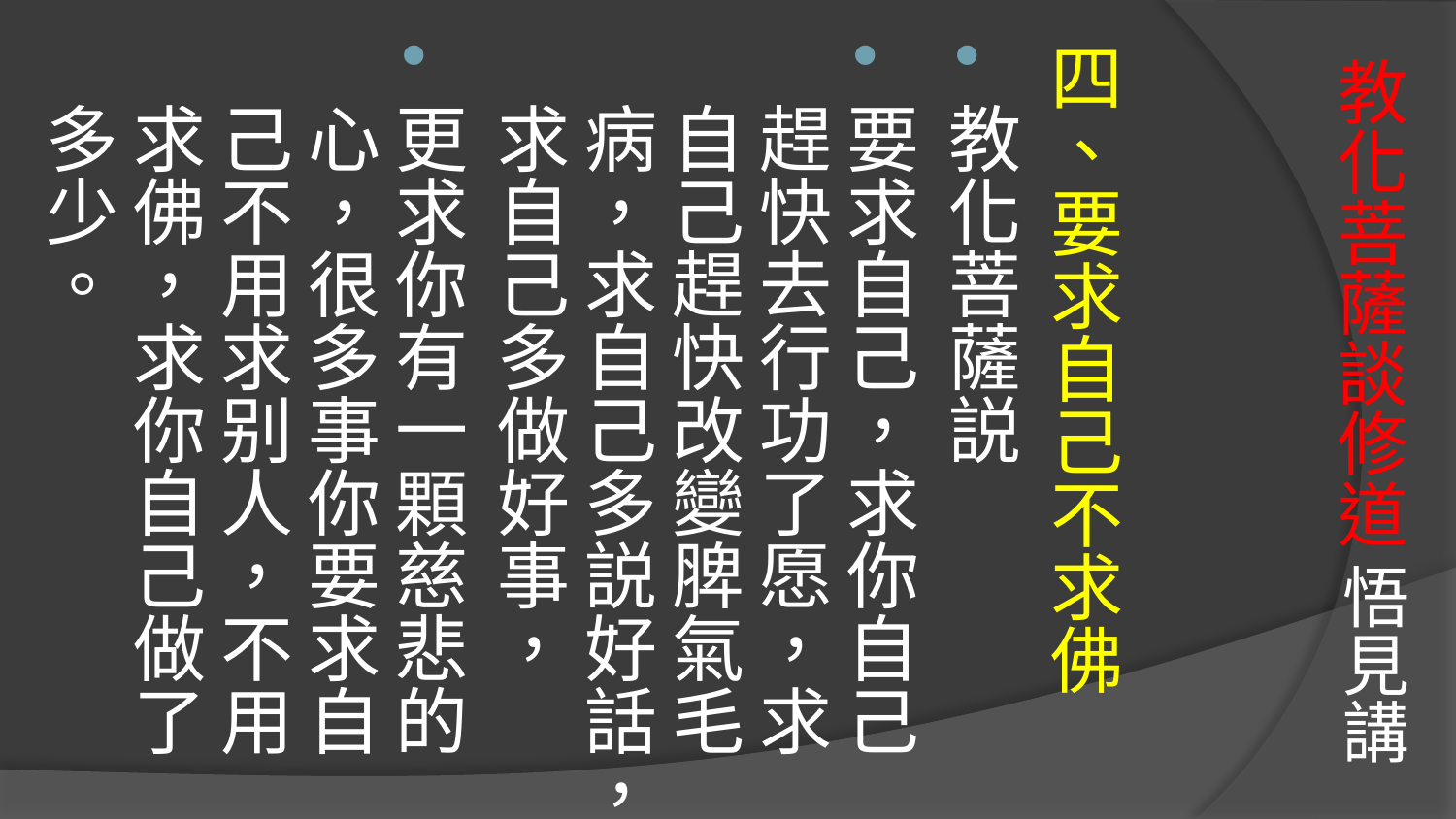

四、要求自己不求佛
教化菩薩説
要求自己，求你自己趕快去行功了愿，求自己趕快改變脾氣毛病，求自己多説好話，求自己多做好事，
更求你有一顆慈悲的心，很多事你要求自己不用求别人，不用求佛，求你自己做了多少。
# 教化菩薩談修道 悟見講